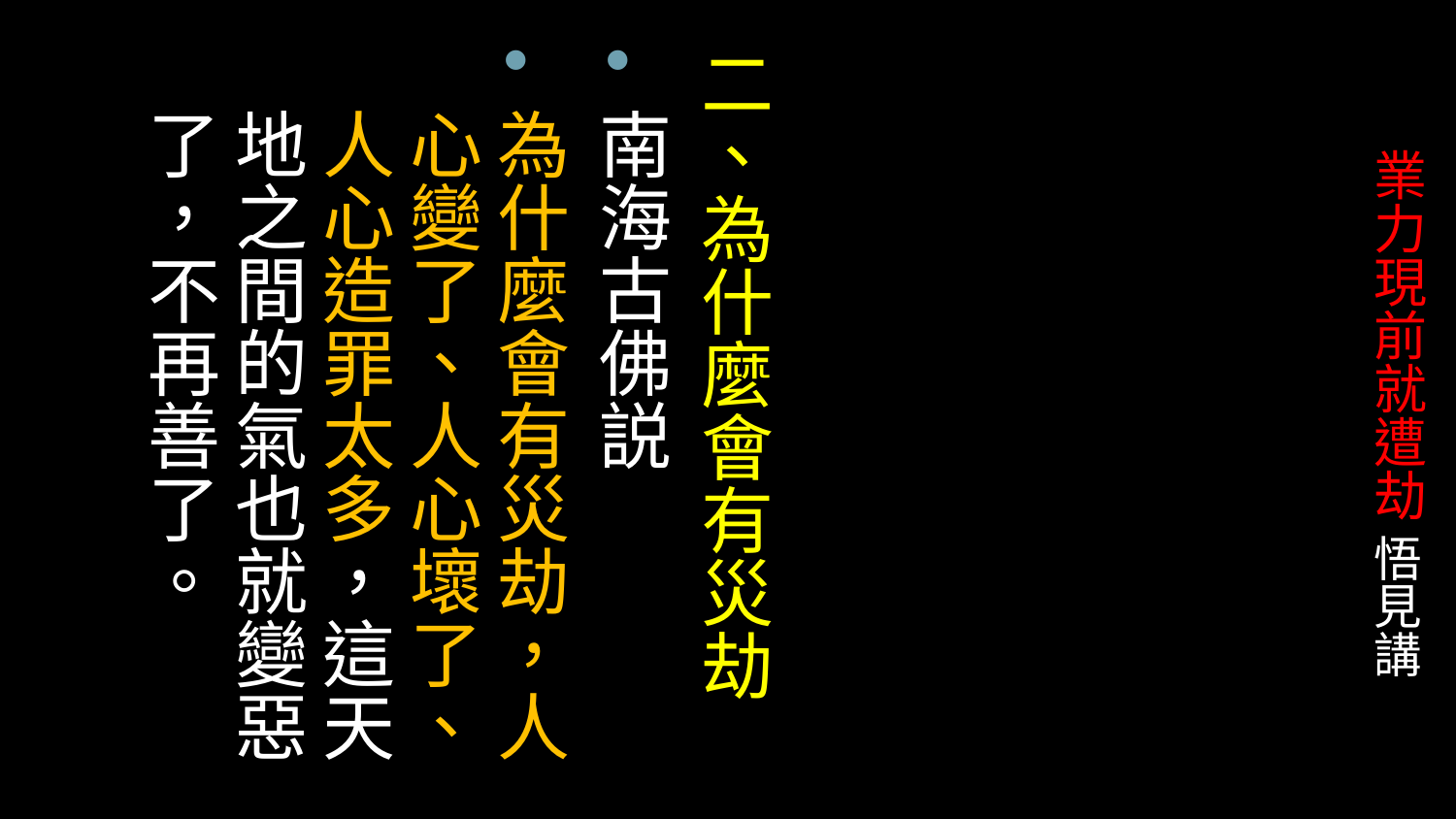

二、為什麼會有災劫
南海古佛説
為什麼會有災劫，人心變了、人心壞了、人心造罪太多，這天地之間的氣也就變惡了，不再善了。

# 業力現前就遭劫 悟見講